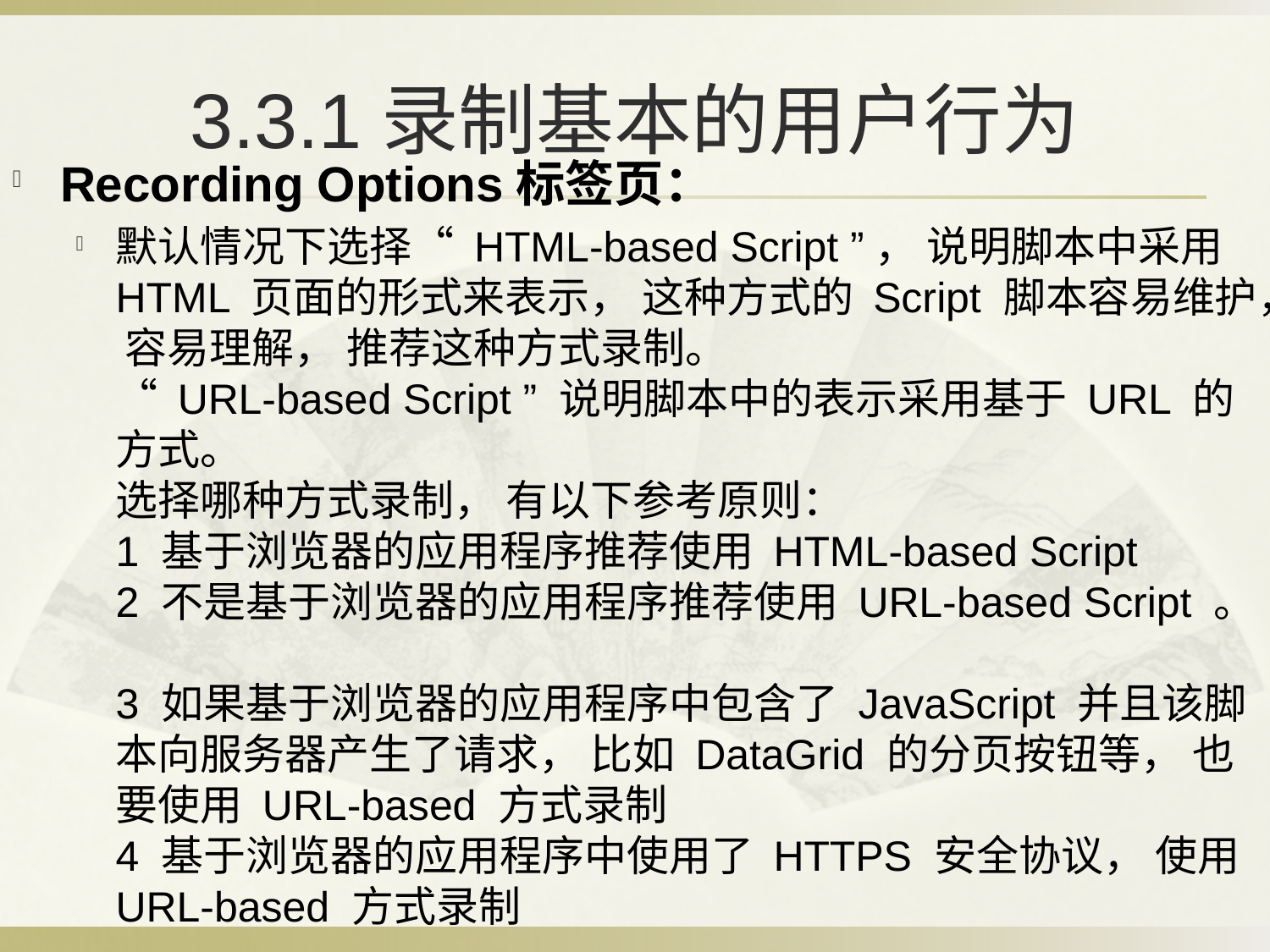

# 3.3.1录制基本的用户行为
Recording Options标签页：
默认情况下选择“ HTML-based Script ”， 说明脚本中采用 HTML 页面的形式来表示， 这种方式的 Script 脚本容易维护， 容易理解， 推荐这种方式录制。
“ URL-based Script ” 说明脚本中的表示采用基于 URL 的方式。
选择哪种方式录制， 有以下参考原则：
1 基于浏览器的应用程序推荐使用 HTML-based Script
2 不是基于浏览器的应用程序推荐使用 URL-based Script 。
3 如果基于浏览器的应用程序中包含了 JavaScript 并且该脚本向服务器产生了请求， 比如 DataGrid 的分页按钮等， 也要使用 URL-based 方式录制
4 基于浏览器的应用程序中使用了 HTTPS 安全协议， 使用 URL-based 方式录制